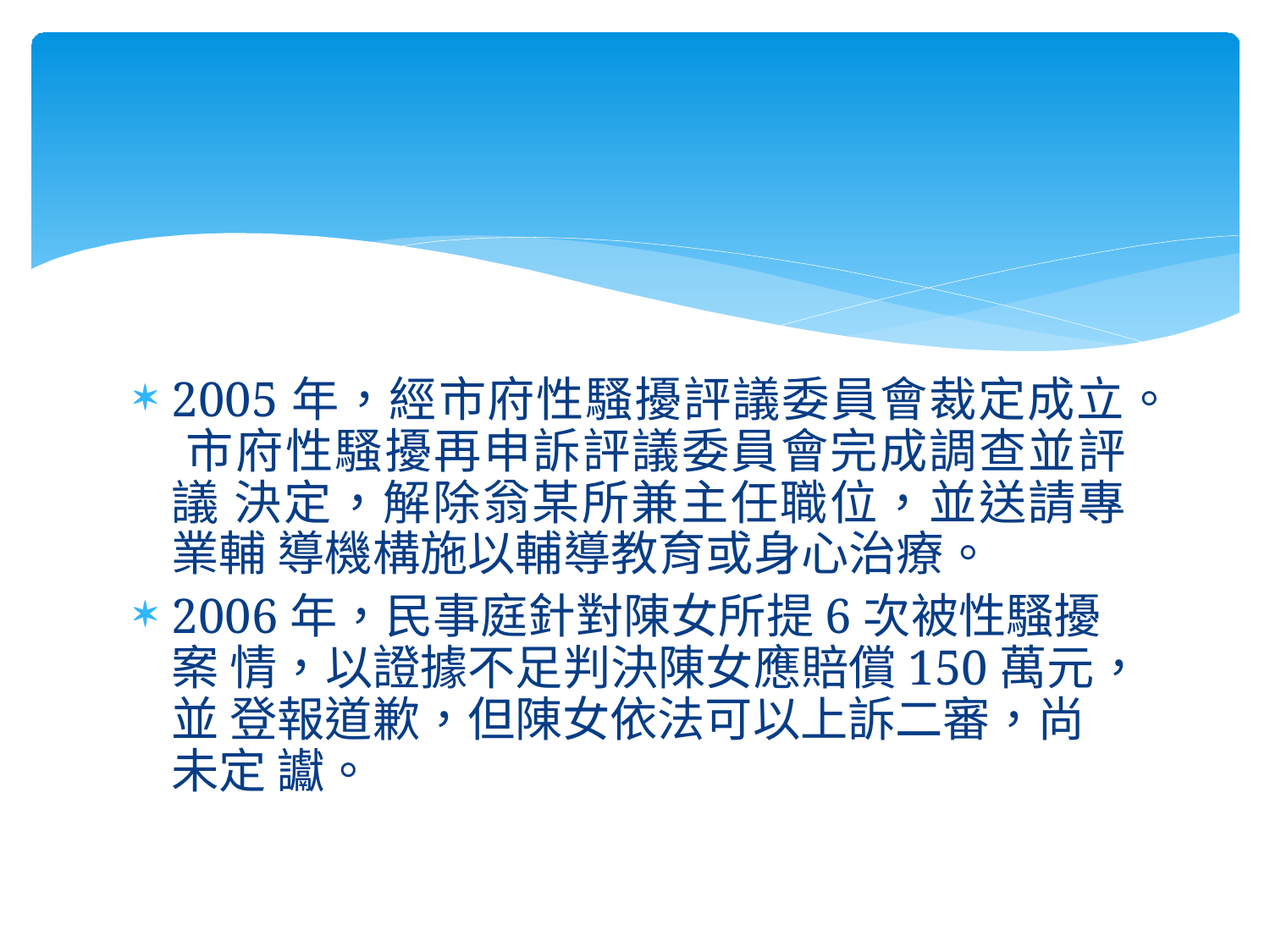

2005年，經市府性騷擾評議委員會裁定成立。 市府性騷擾再申訴評議委員會完成調查並評議 決定，解除翁某所兼主任職位，並送請專業輔 導機構施以輔導教育或身心治療。
2006年，民事庭針對陳女所提6次被性騷擾案 情，以證據不足判決陳女應賠償150萬元，並 登報道歉，但陳女依法可以上訴二審，尚未定 讞。